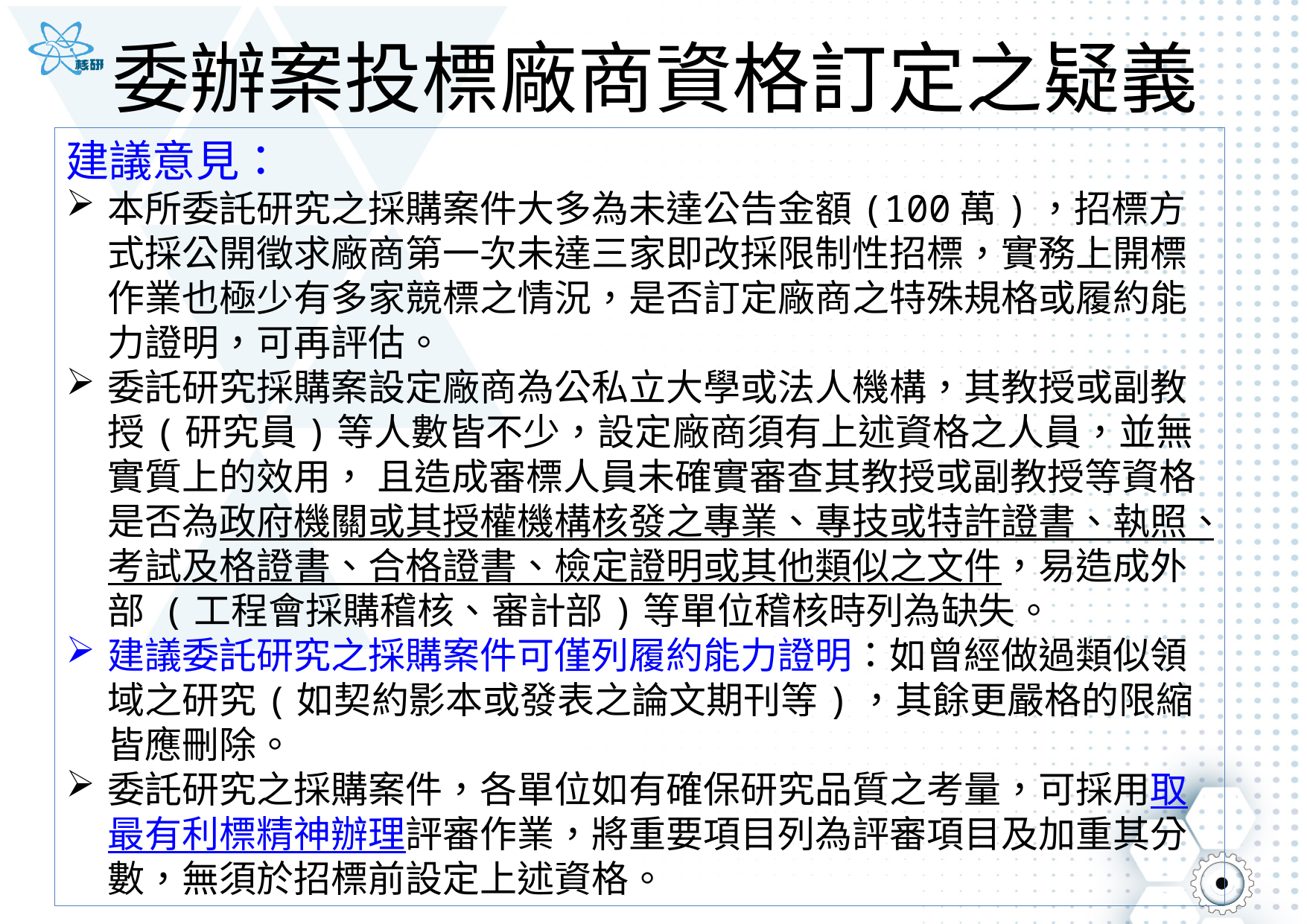

# 委辦案投標廠商資格訂定之疑義
建議意見：
本所委託研究之採購案件大多為未達公告金額(100萬)，招標方式採公開徵求廠商第一次未達三家即改採限制性招標，實務上開標作業也極少有多家競標之情況，是否訂定廠商之特殊規格或履約能力證明，可再評估。
委託研究採購案設定廠商為公私立大學或法人機構，其教授或副教授(研究員)等人數皆不少，設定廠商須有上述資格之人員，並無實質上的效用， 且造成審標人員未確實審查其教授或副教授等資格是否為政府機關或其授權機構核發之專業、專技或特許證書、執照、考試及格證書、合格證書、檢定證明或其他類似之文件，易造成外部 (工程會採購稽核、審計部)等單位稽核時列為缺失。
建議委託研究之採購案件可僅列履約能力證明：如曾經做過類似領域之研究(如契約影本或發表之論文期刊等)，其餘更嚴格的限縮皆應刪除。
委託研究之採購案件，各單位如有確保研究品質之考量，可採用取最有利標精神辦理評審作業，將重要項目列為評審項目及加重其分數，無須於招標前設定上述資格。